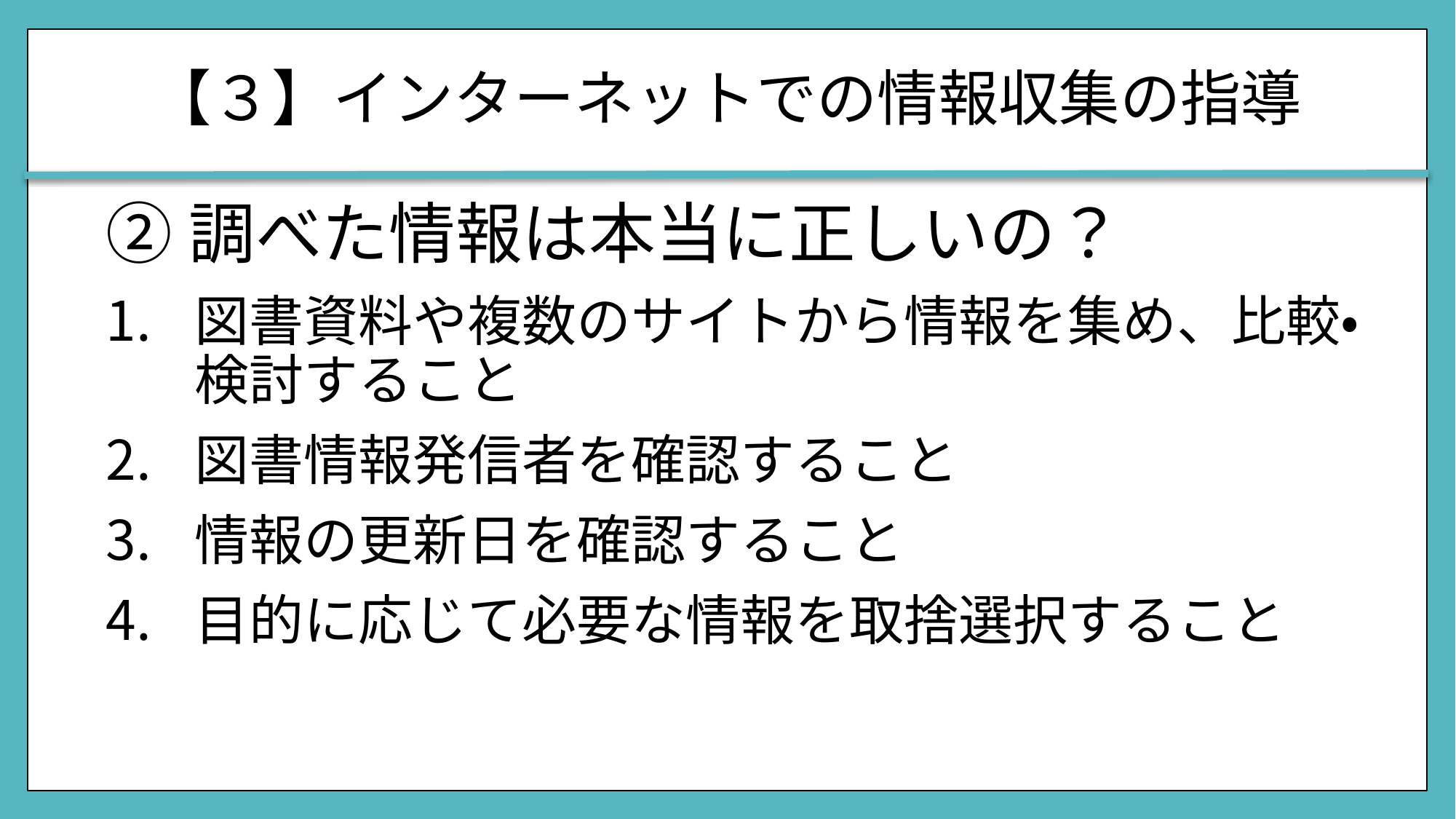

# 【３】インターネットでの情報収集の指導
②調べた情報は本当に正しいの？
図書資料や複数のサイトから情報を集め、比較・検討すること
図書情報発信者を確認すること
情報の更新日を確認すること
目的に応じて必要な情報を取捨選択すること